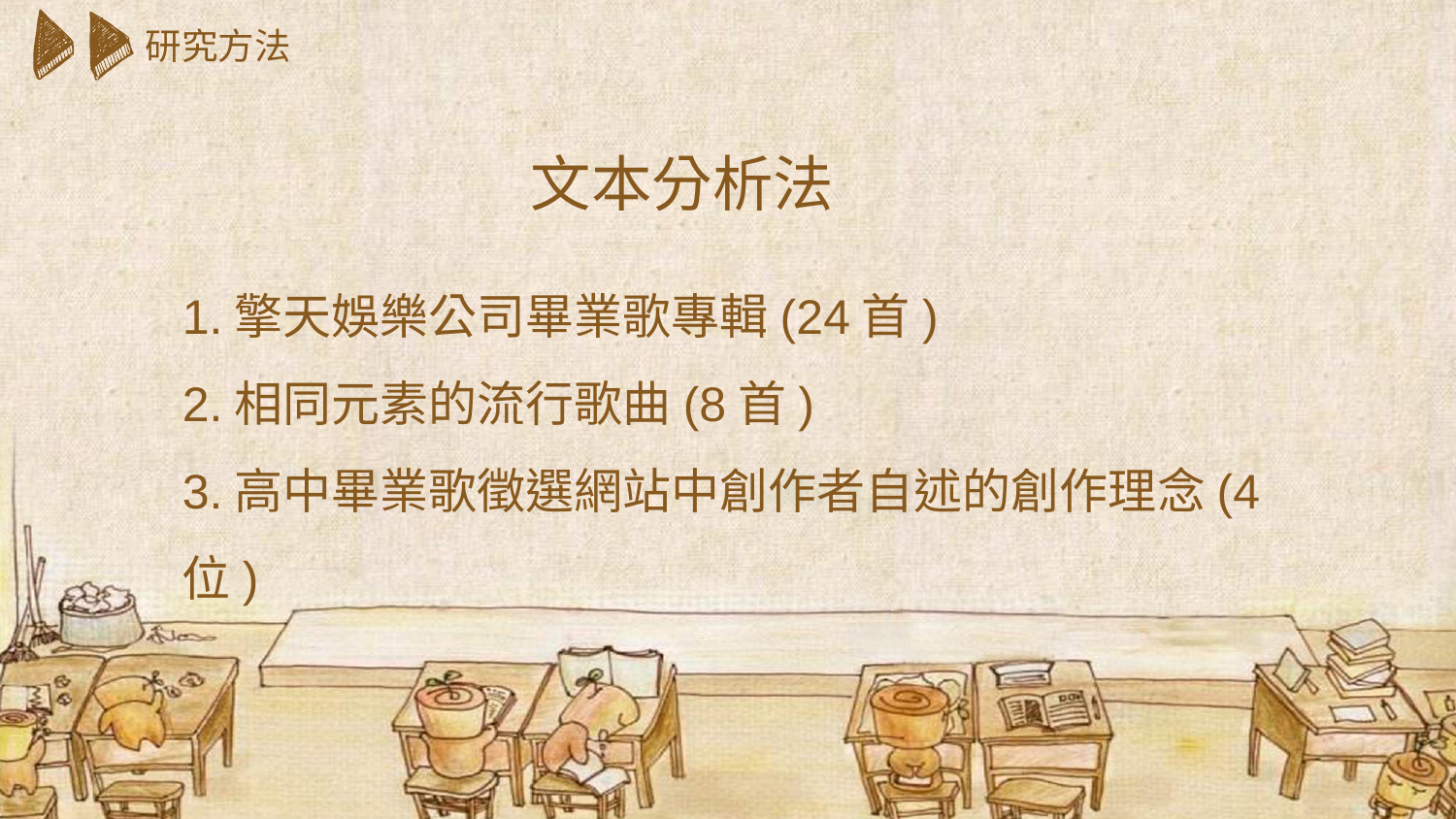

研究方法

文本分析法
1.擎天娛樂公司畢業歌專輯(24首)
2.相同元素的流行歌曲(8首)
3.高中畢業歌徵選網站中創作者自述的創作理念(4位)